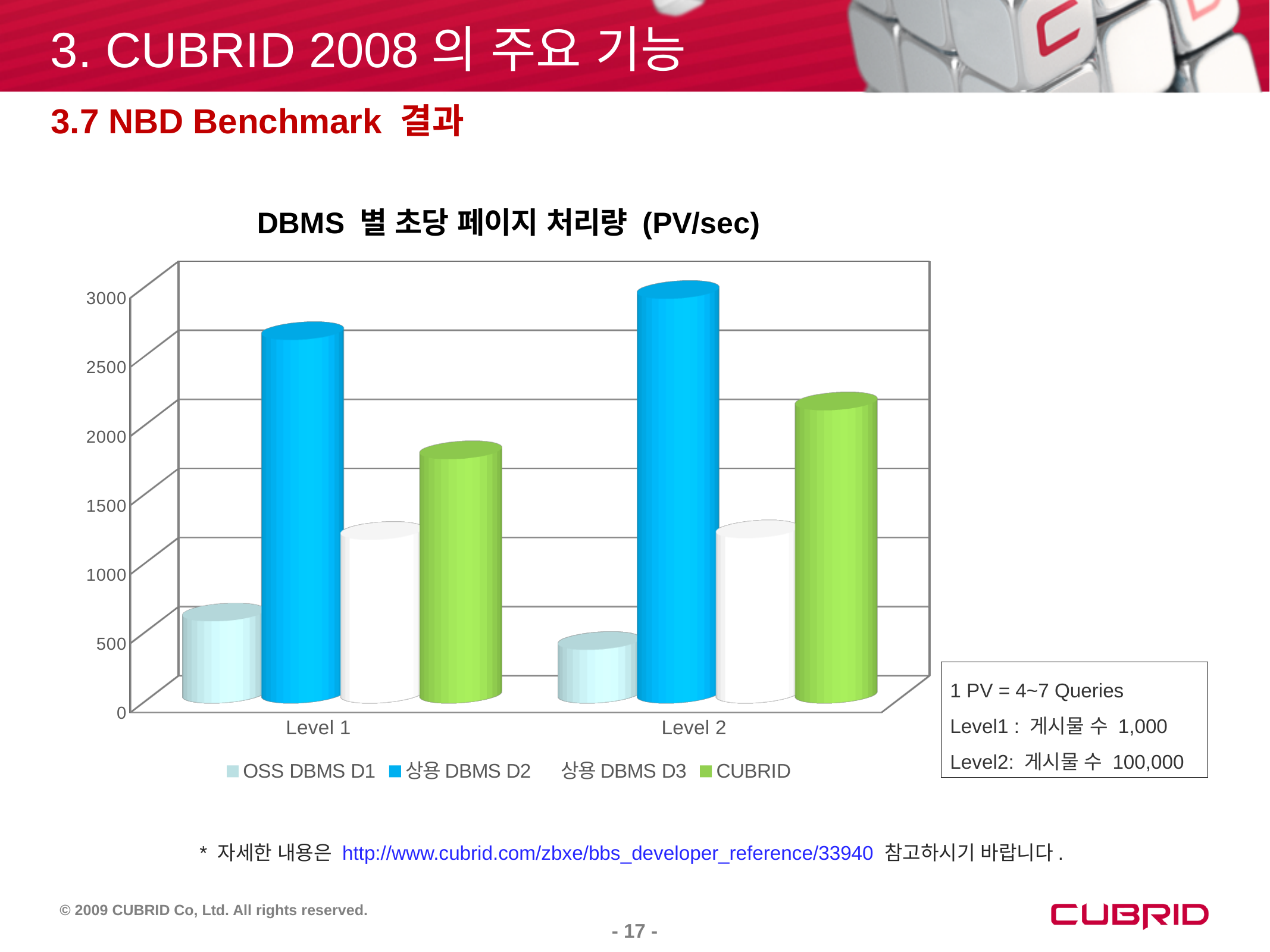

3. CUBRID 2008의 주요 기능
3.7 NBD Benchmark 결과

[unsupported chart]

1 PV = 4~7 Queries
Level1 : 게시물 수 1,000
Level2: 게시물 수 100,000
* 자세한 내용은 http://www.cubrid.com/zbxe/bbs_developer_reference/33940 참고하시기 바랍니다.
- 17 -